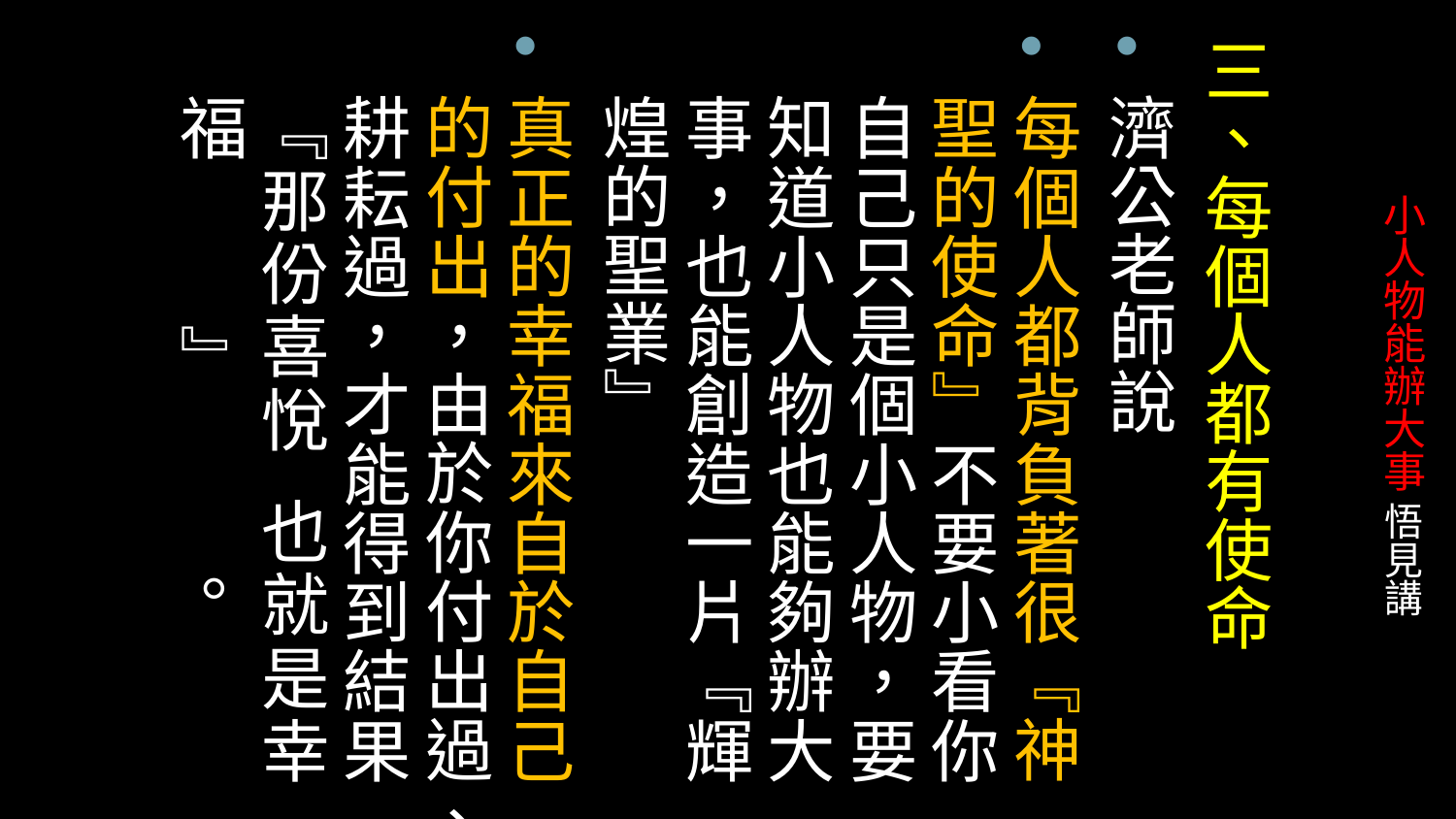

三、每個人都有使命
濟公老師說
每個人都背負著很『神聖的使命』不要小看你自己只是個小人物，要知道小人物也能夠辦大事，也能創造一片『輝煌的聖業』
真正的幸福來自於自己的付出，由於你付出過、耕耘過，才能得到結果『那份喜悅  也就是幸福』。
# 小人物能辦大事 悟見講